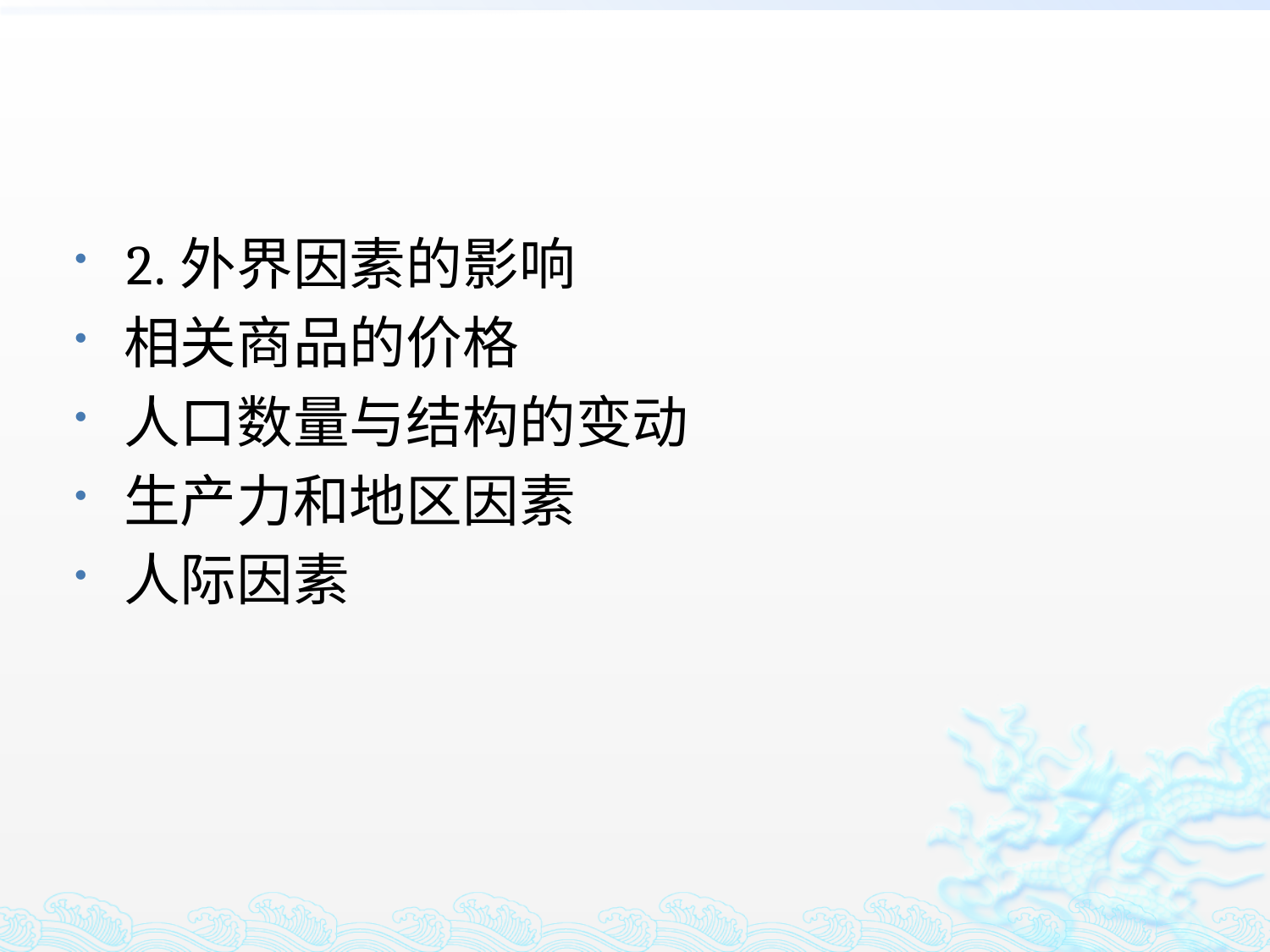

#
2.外界因素的影响
相关商品的价格
人口数量与结构的变动
生产力和地区因素
人际因素